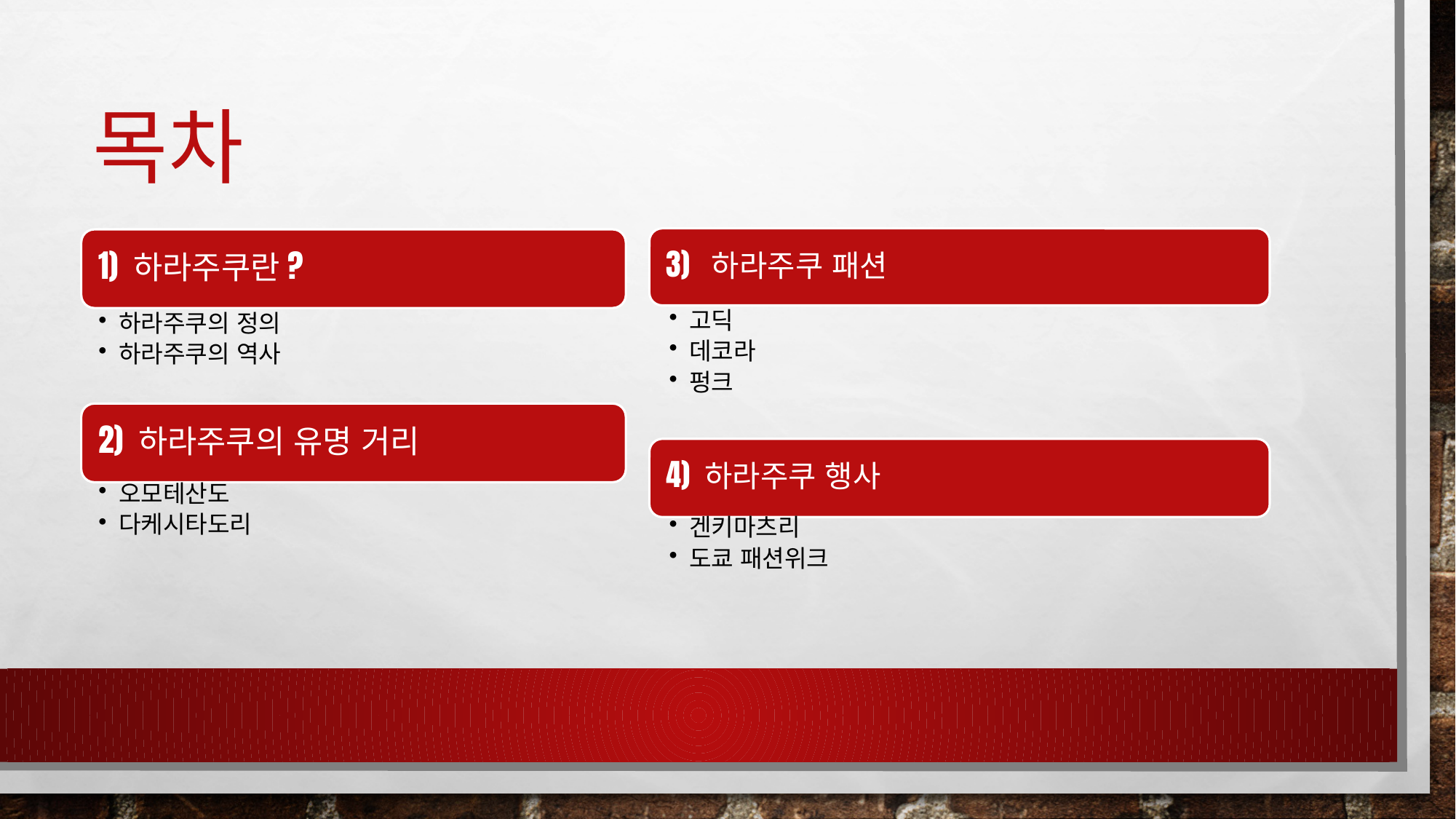

# 목차
1) 하라주쿠란?
하라주쿠의 정의
하라주쿠의 역사
2) 하라주쿠의 유명 거리
오모테산도
다케시타도리
3)  하라주쿠 패션
고딕
데코라
펑크
4) 하라주쿠 행사
겐키마츠리
도쿄 패션위크